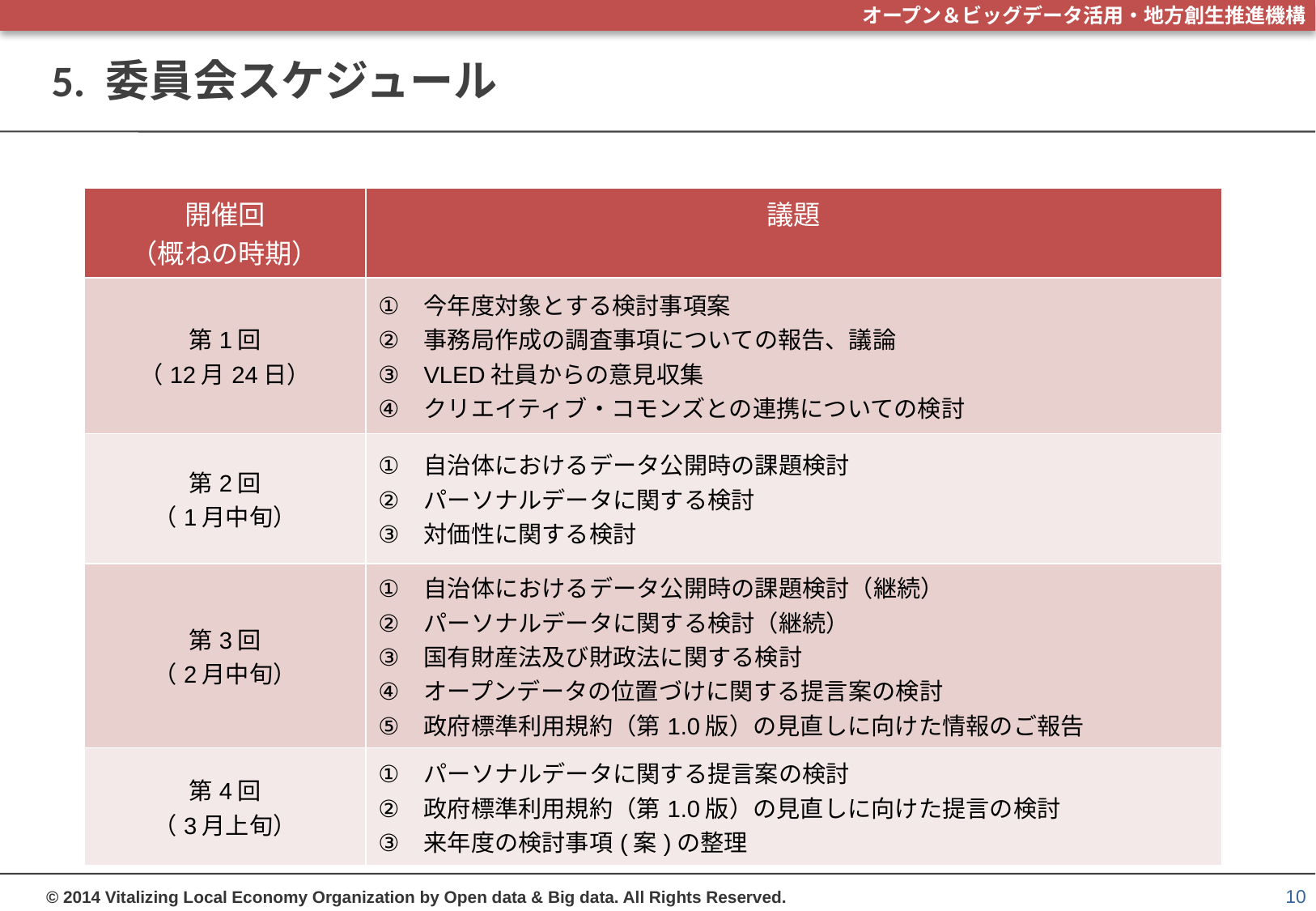

# 5. 委員会スケジュール

| 開催回 （概ねの時期） | 議題 |
| --- | --- |
| 第1回 （12月24日） | 今年度対象とする検討事項案 事務局作成の調査事項についての報告、議論 VLED社員からの意見収集 クリエイティブ・コモンズとの連携についての検討 |
| 第2回 （1月中旬） | 自治体におけるデータ公開時の課題検討 パーソナルデータに関する検討 対価性に関する検討 |
| 第3回 （2月中旬） | 自治体におけるデータ公開時の課題検討（継続） パーソナルデータに関する検討（継続） 国有財産法及び財政法に関する検討 オープンデータの位置づけに関する提言案の検討 政府標準利用規約（第1.0版）の見直しに向けた情報のご報告 |
| 第4回 （3月上旬） | パーソナルデータに関する提言案の検討 政府標準利用規約（第1.0版）の見直しに向けた提言の検討 来年度の検討事項(案)の整理 |
10